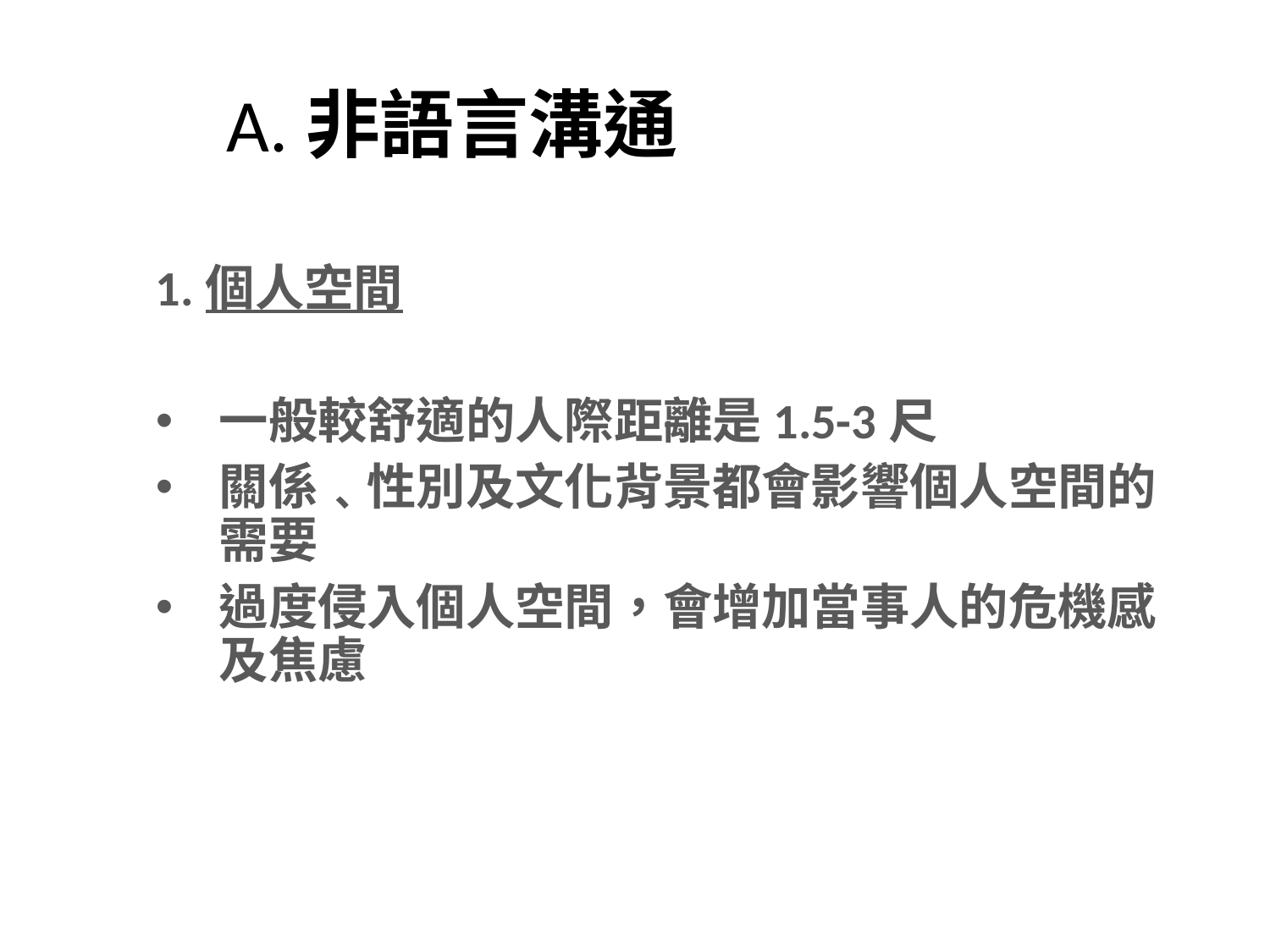

# A.非語言溝通

1.個人空間

一般較舒適的人際距離是1.5-3尺
關係﹑性別及文化背景都會影響個人空間的需要
過度侵入個人空間，會增加當事人的危機感及焦慮

7